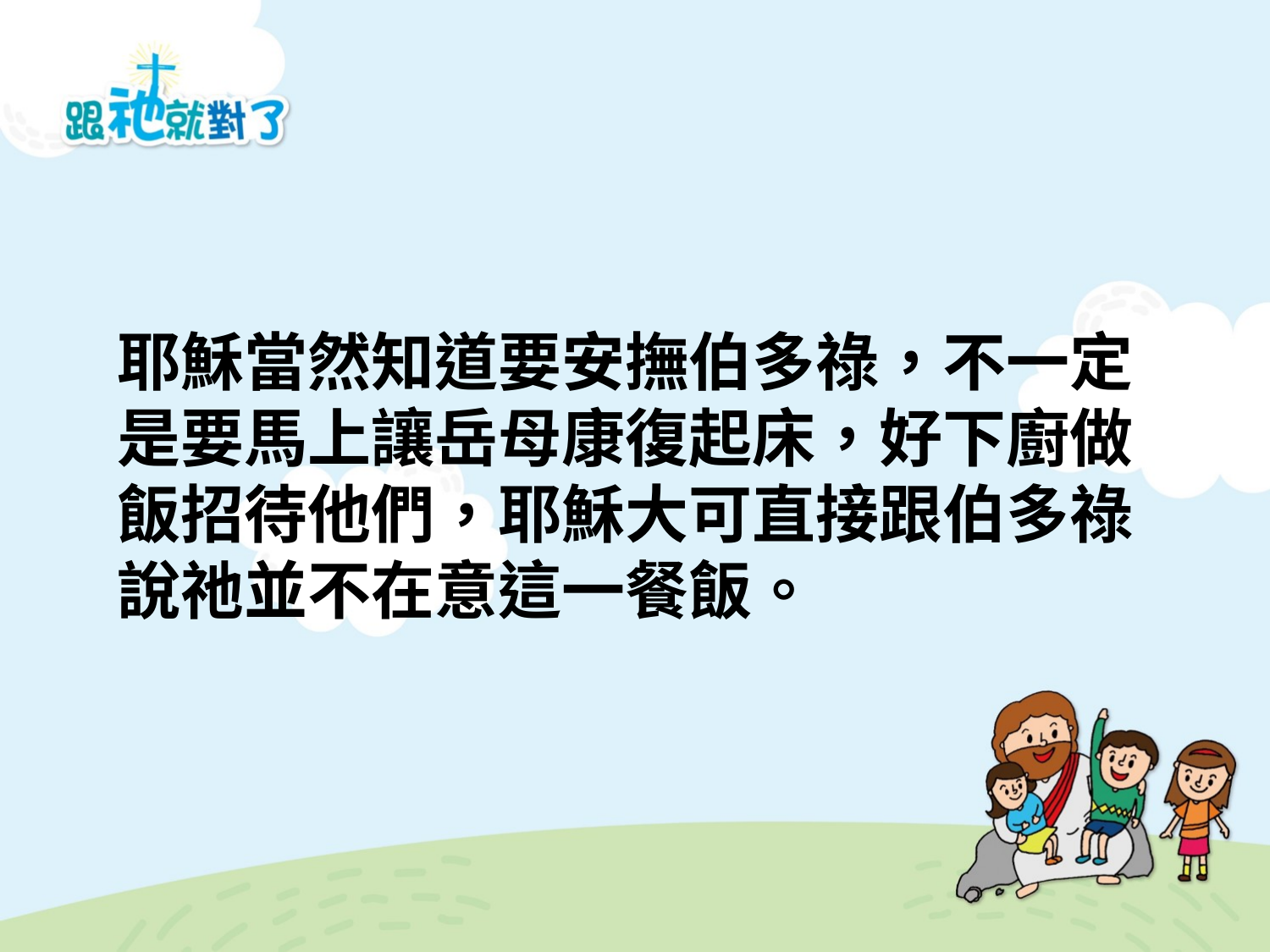

耶穌當然知道要安撫伯多祿，不一定是要馬上讓岳母康復起床，好下廚做飯招待他們，耶穌大可直接跟伯多祿說祂並不在意這一餐飯。